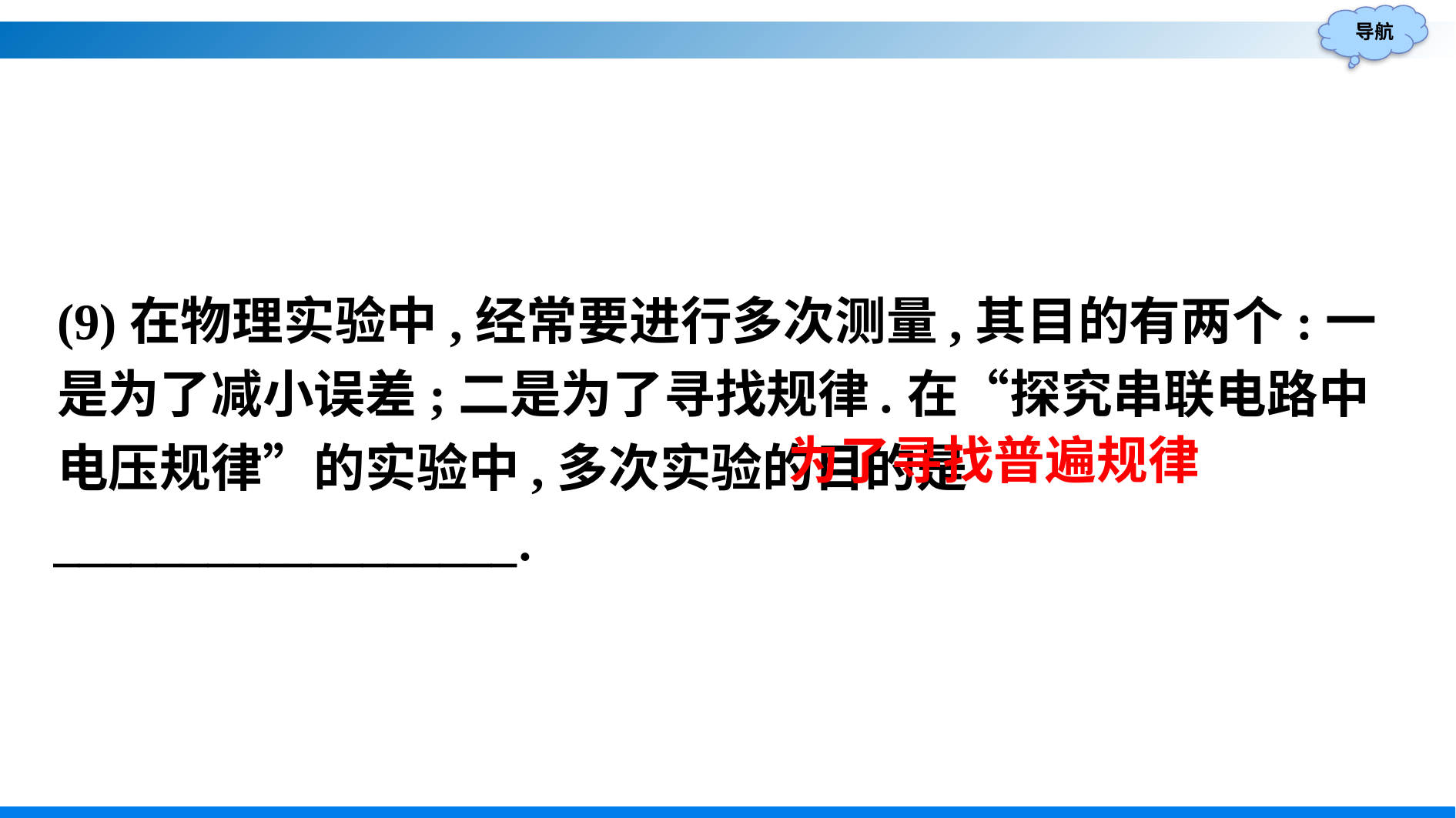

(9)在物理实验中,经常要进行多次测量,其目的有两个:一是为了减小误差;二是为了寻找规律.在“探究串联电路中电压规律”的实验中,多次实验的目的是__________________.
为了寻找普遍规律